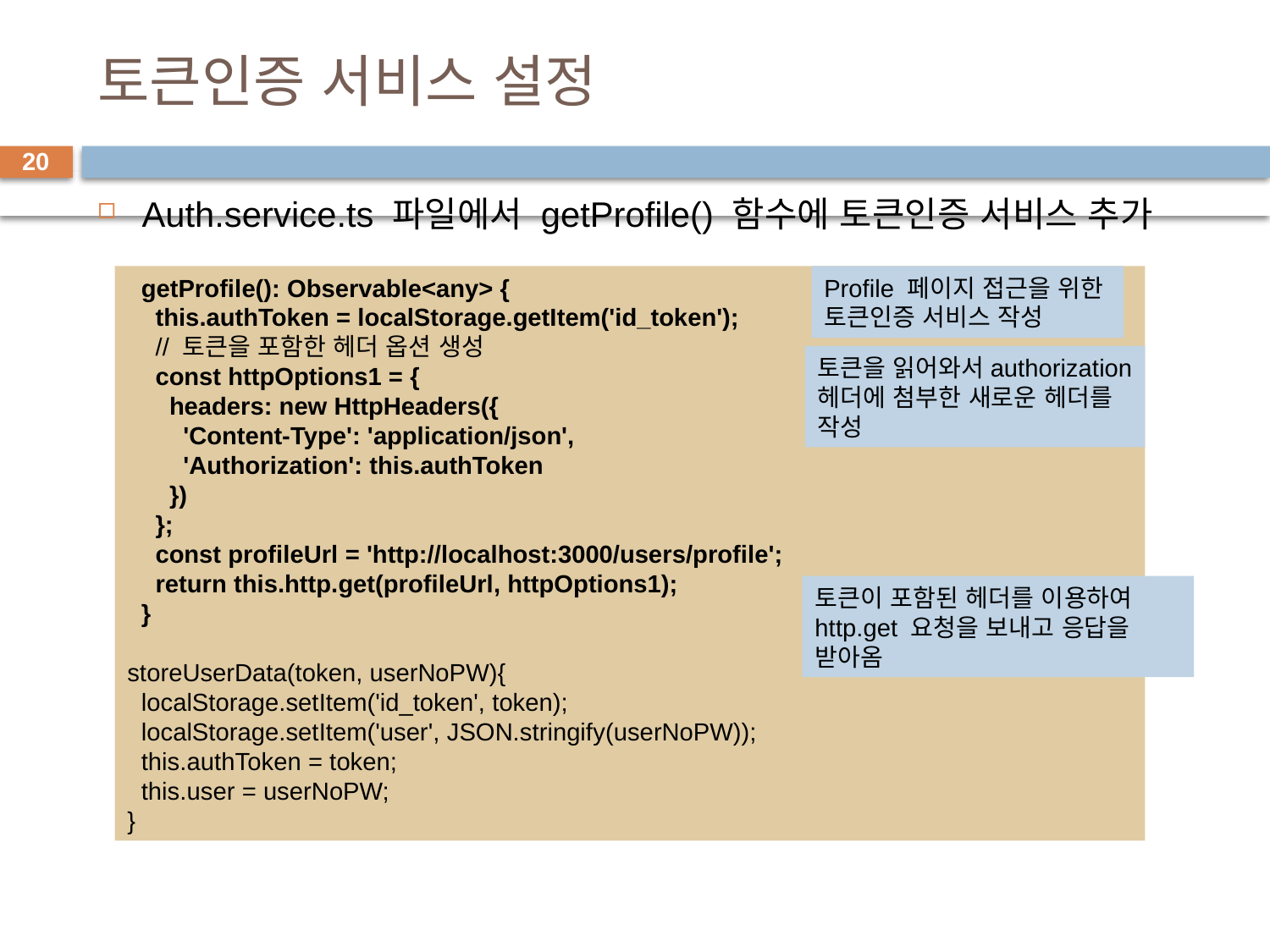

# 토큰인증 서비스 설정
20
Auth.service.ts 파일에서 getProfile() 함수에 토큰인증 서비스 추가
  getProfile(): Observable<any> {
    this.authToken = localStorage.getItem('id_token');
    // 토큰을 포함한 헤더 옵션 생성
    const httpOptions1 = {
      headers: new HttpHeaders({
        'Content-Type': 'application/json',
        'Authorization': this.authToken
      })
    };
    const profileUrl = 'http://localhost:3000/users/profile';
    return this.http.get(profileUrl, httpOptions1);
  }

storeUserData(token, userNoPW){
  localStorage.setItem('id_token', token);
  localStorage.setItem('user', JSON.stringify(userNoPW));
  this.authToken = token;
  this.user = userNoPW;
}
Profile 페이지 접근을 위한
토큰인증 서비스 작성
토큰을 읽어와서authorization 헤더에 첨부한 새로운 헤더를 작성
토큰이 포함된 헤더를 이용하여
http.get 요청을 보내고 응답을 받아옴